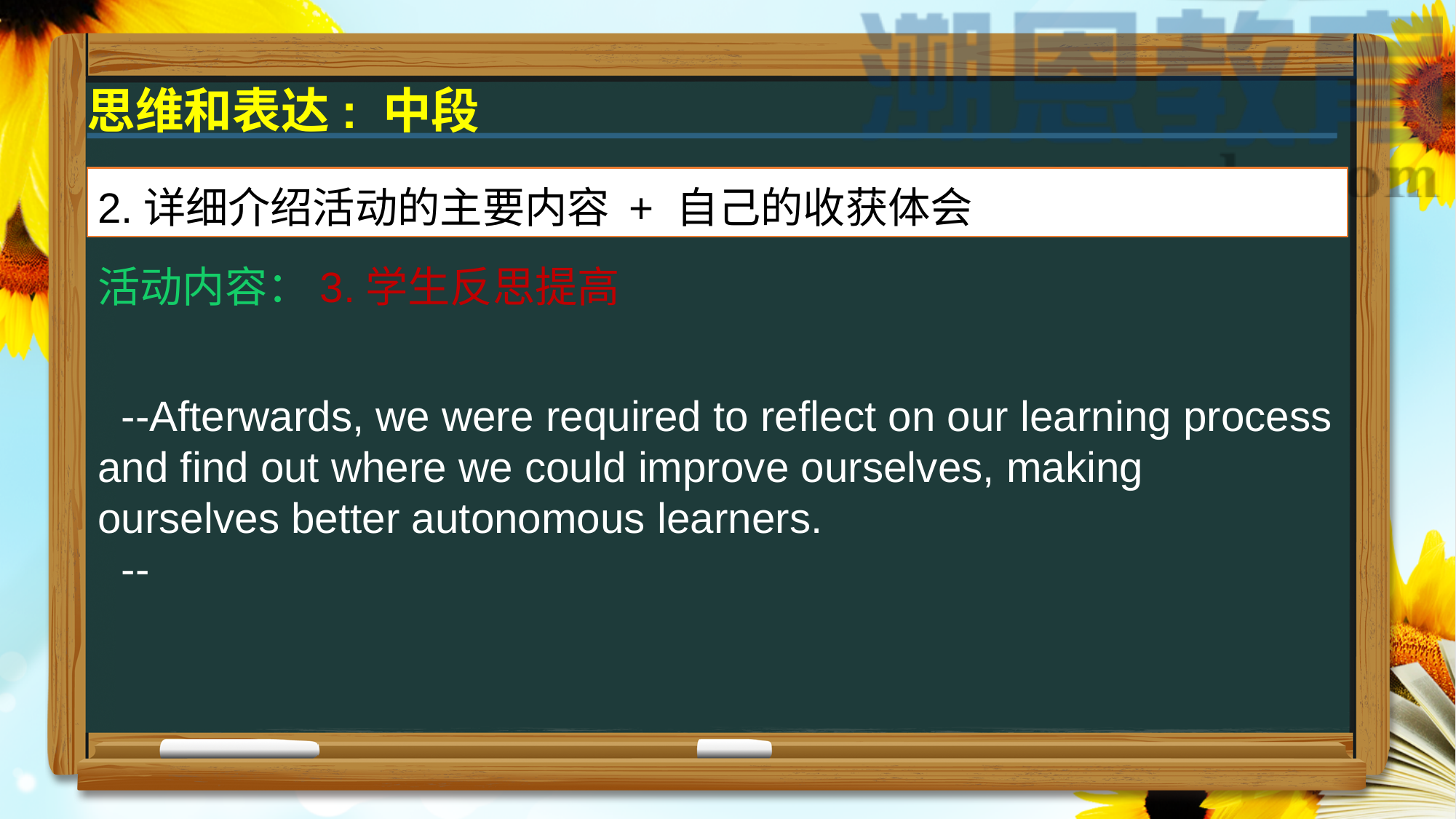

思维和表达: 中段

2.详细介绍活动的主要内容 + 自己的收获体会
活动内容：3.学生反思提高

  --Afterwards, we were required to reflect on our learning process and find out where we could improve ourselves, making ourselves better autonomous learners.
  --